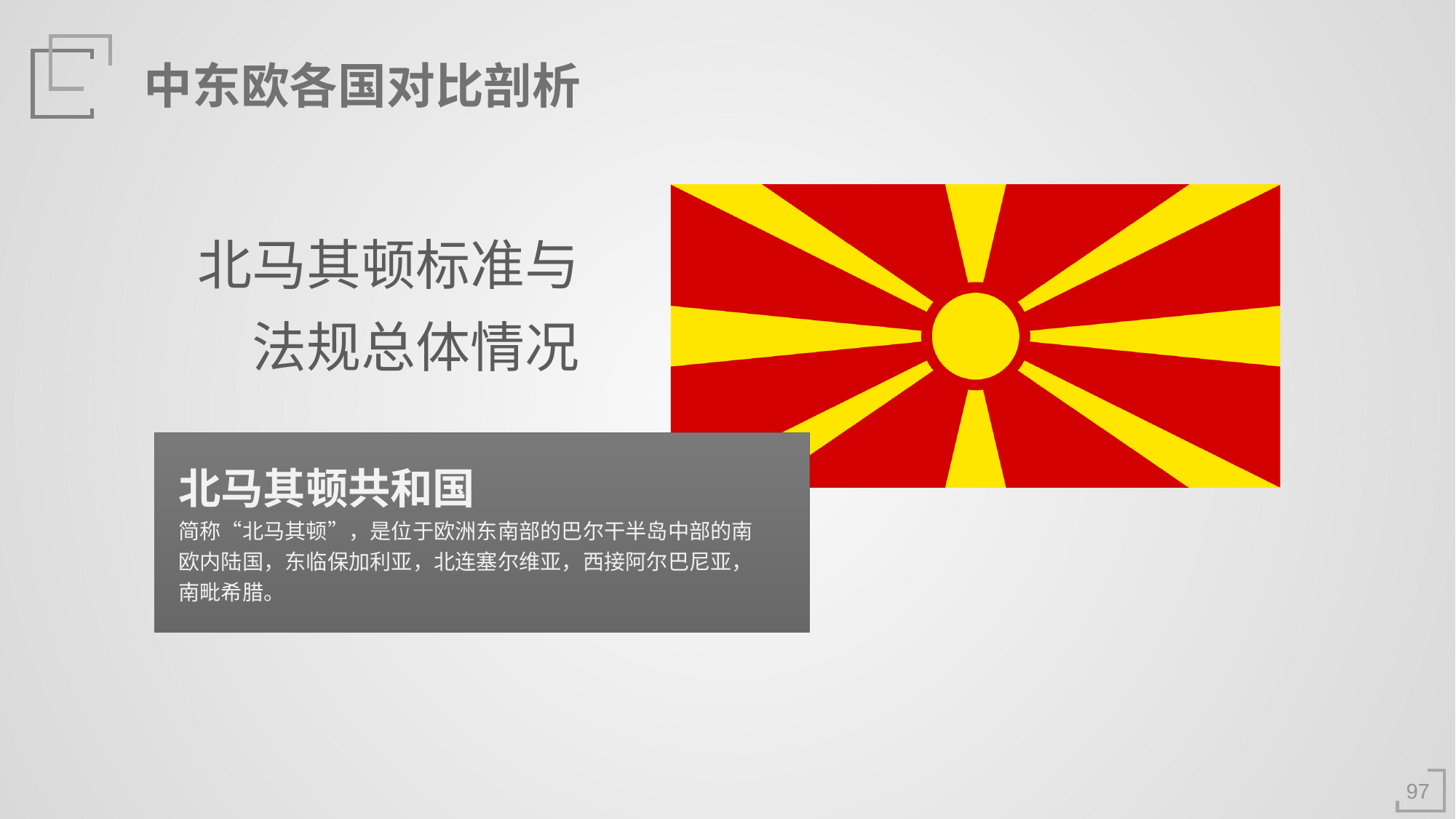

中东欧各国对比剖析

北马其顿标准与法规总体情况

北马其顿共和国
简称“北马其顿”，是位于欧洲东南部的巴尔干半岛中部的南欧内陆国，东临保加利亚，北连塞尔维亚，西接阿尔巴尼亚，南毗希腊。